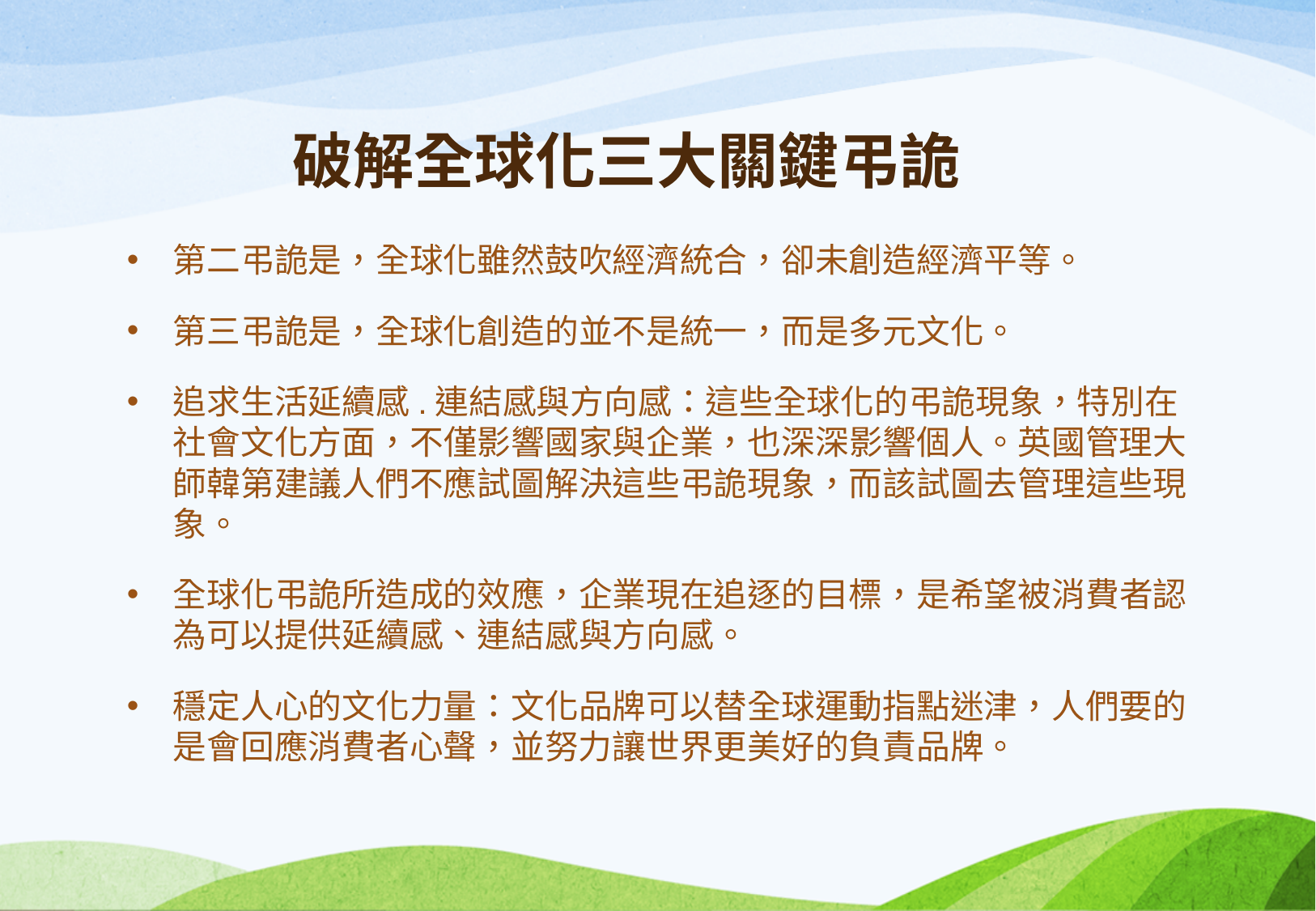

# 破解全球化三大關鍵弔詭
第二弔詭是，全球化雖然鼓吹經濟統合，卻未創造經濟平等。
第三弔詭是，全球化創造的並不是統一，而是多元文化。
追求生活延續感.連結感與方向感：這些全球化的弔詭現象，特別在社會文化方面，不僅影響國家與企業，也深深影響個人。英國管理大師韓第建議人們不應試圖解決這些弔詭現象，而該試圖去管理這些現象。
全球化弔詭所造成的效應，企業現在追逐的目標，是希望被消費者認為可以提供延續感、連結感與方向感。
穩定人心的文化力量：文化品牌可以替全球運動指點迷津，人們要的是會回應消費者心聲，並努力讓世界更美好的負責品牌。